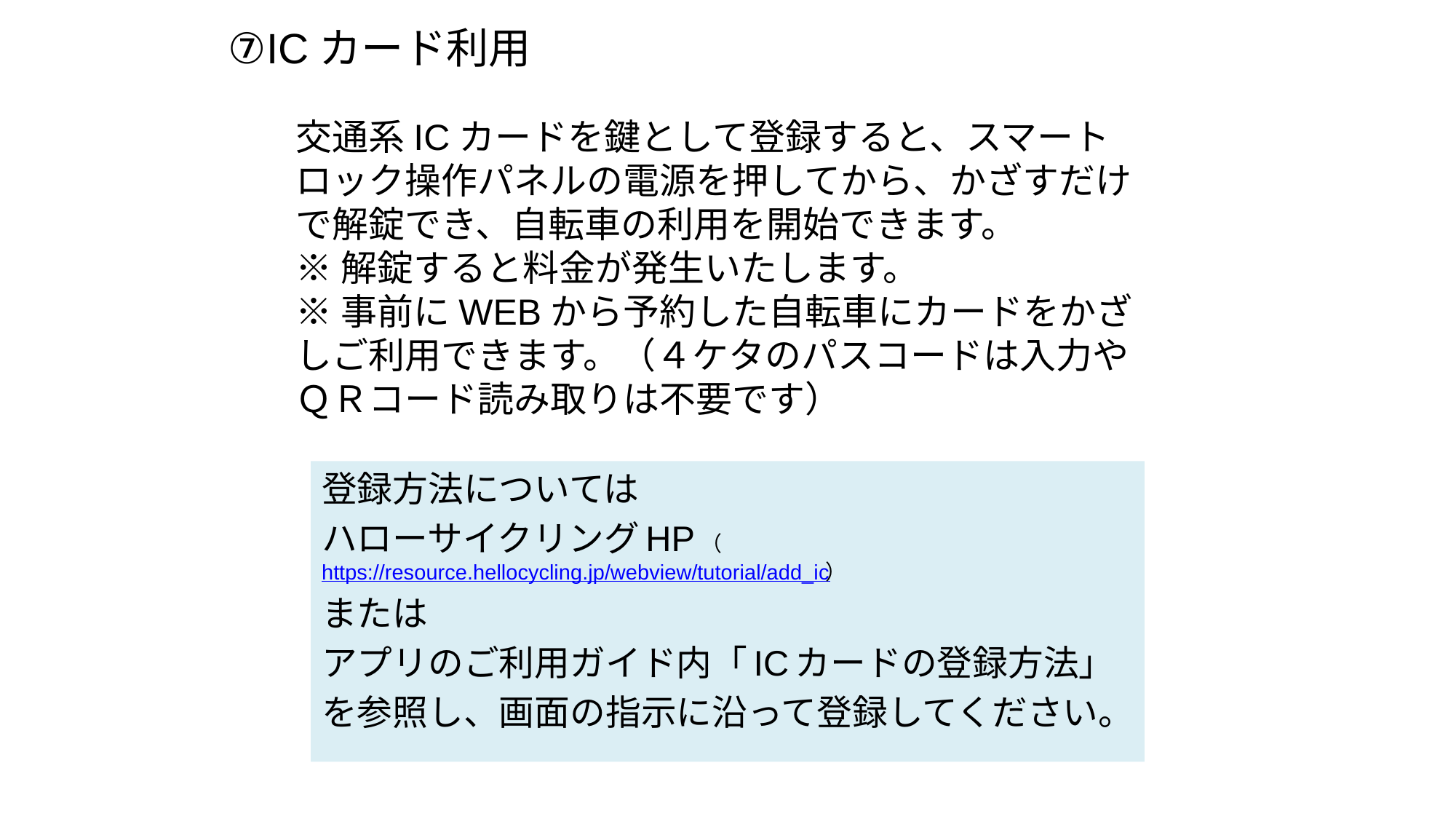

# ⑦ICカード利用
交通系ICカードを鍵として登録すると、スマートロック操作パネルの電源を押してから、かざすだけで解錠でき、自転車の利用を開始できます。
※解錠すると料金が発生いたします。
※事前にWEBから予約した自転車にカードをかざしご利用できます。（４ケタのパスコードは入力やＱＲコード読み取りは不要です）

登録方法については
ハローサイクリングHP（https://resource.hellocycling.jp/webview/tutorial/add_ic）
または
アプリのご利用ガイド内「ICカードの登録方法」
を参照し、画面の指示に沿って登録してください。